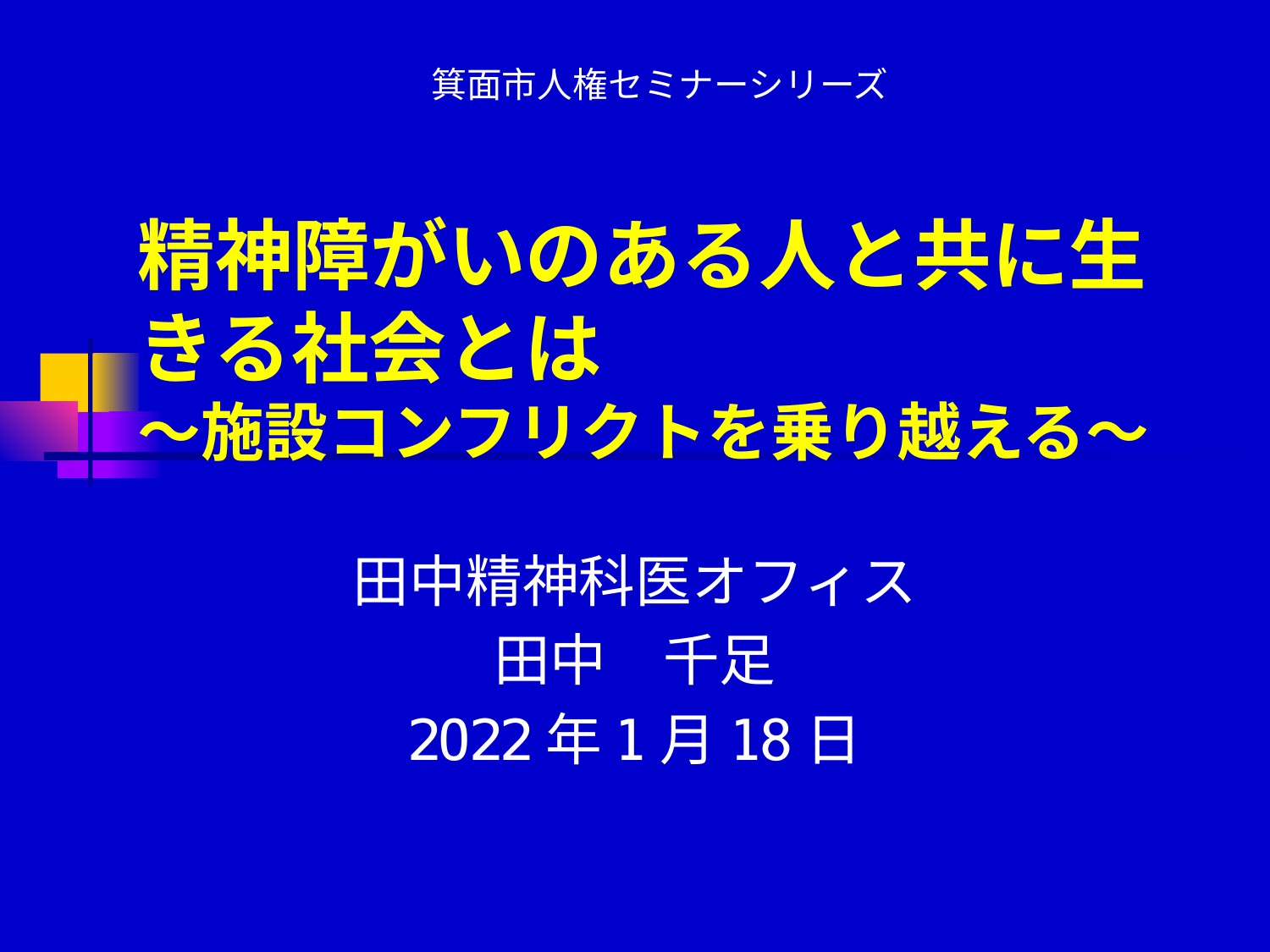

箕面市人権セミナーシリーズ
# 精神障がいのある人と共に生きる社会とは ～施設コンフリクトを乗り越える～
田中精神科医オフィス
田中　千足
2022年1月18日